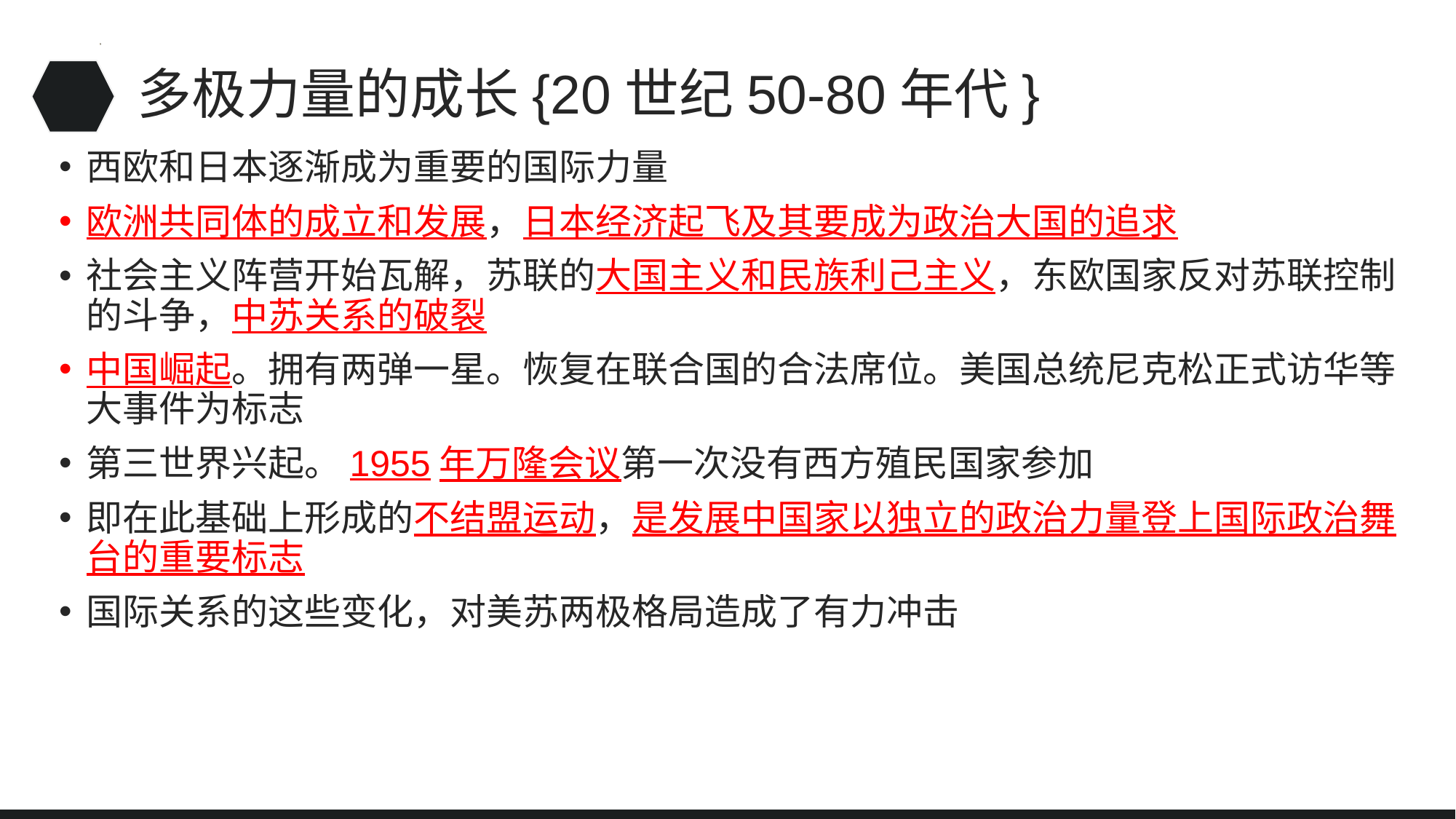

# 多极力量的成长{20世纪50-80年代}
西欧和日本逐渐成为重要的国际力量
欧洲共同体的成立和发展，日本经济起飞及其要成为政治大国的追求
社会主义阵营开始瓦解，苏联的大国主义和民族利己主义，东欧国家反对苏联控制的斗争，中苏关系的破裂
中国崛起。拥有两弹一星。恢复在联合国的合法席位。美国总统尼克松正式访华等大事件为标志
第三世界兴起。1955年万隆会议第一次没有西方殖民国家参加
即在此基础上形成的不结盟运动，是发展中国家以独立的政治力量登上国际政治舞台的重要标志
国际关系的这些变化，对美苏两极格局造成了有力冲击